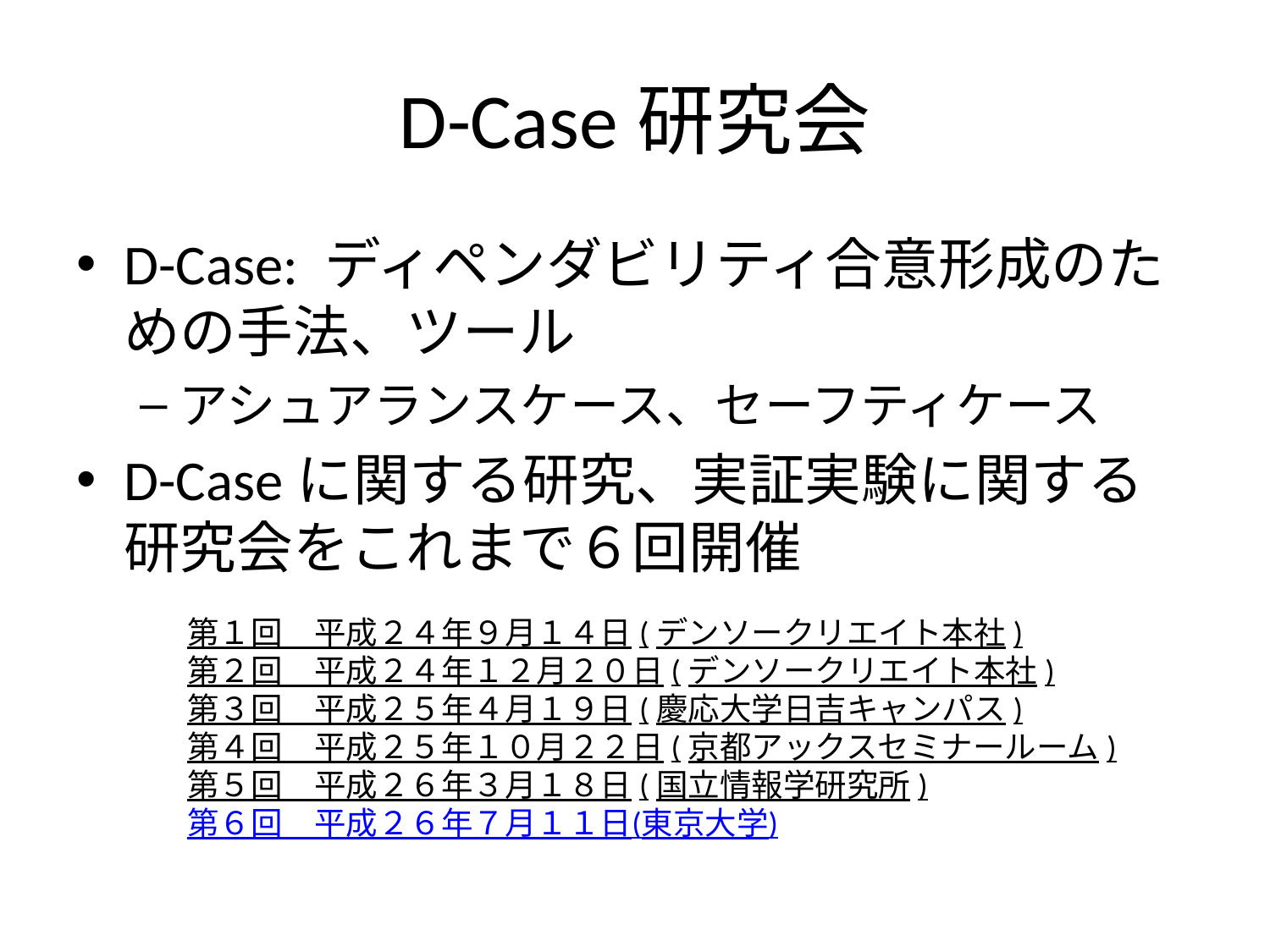

# D-Case研究会
D-Case: ディペンダビリティ合意形成のための手法、ツール
アシュアランスケース、セーフティケース
D-Caseに関する研究、実証実験に関する研究会をこれまで６回開催
　第１回　平成２４年９月１４日(デンソークリエイト本社)
　第２回　平成２４年１２月２０日(デンソークリエイト本社)
　第３回　平成２５年４月１９日(慶応大学日吉キャンパス)
　第４回　平成２５年１０月２２日(京都アックスセミナールーム)
　第５回　平成２６年３月１８日(国立情報学研究所)
　第６回　平成２６年７月１１日(東京大学)